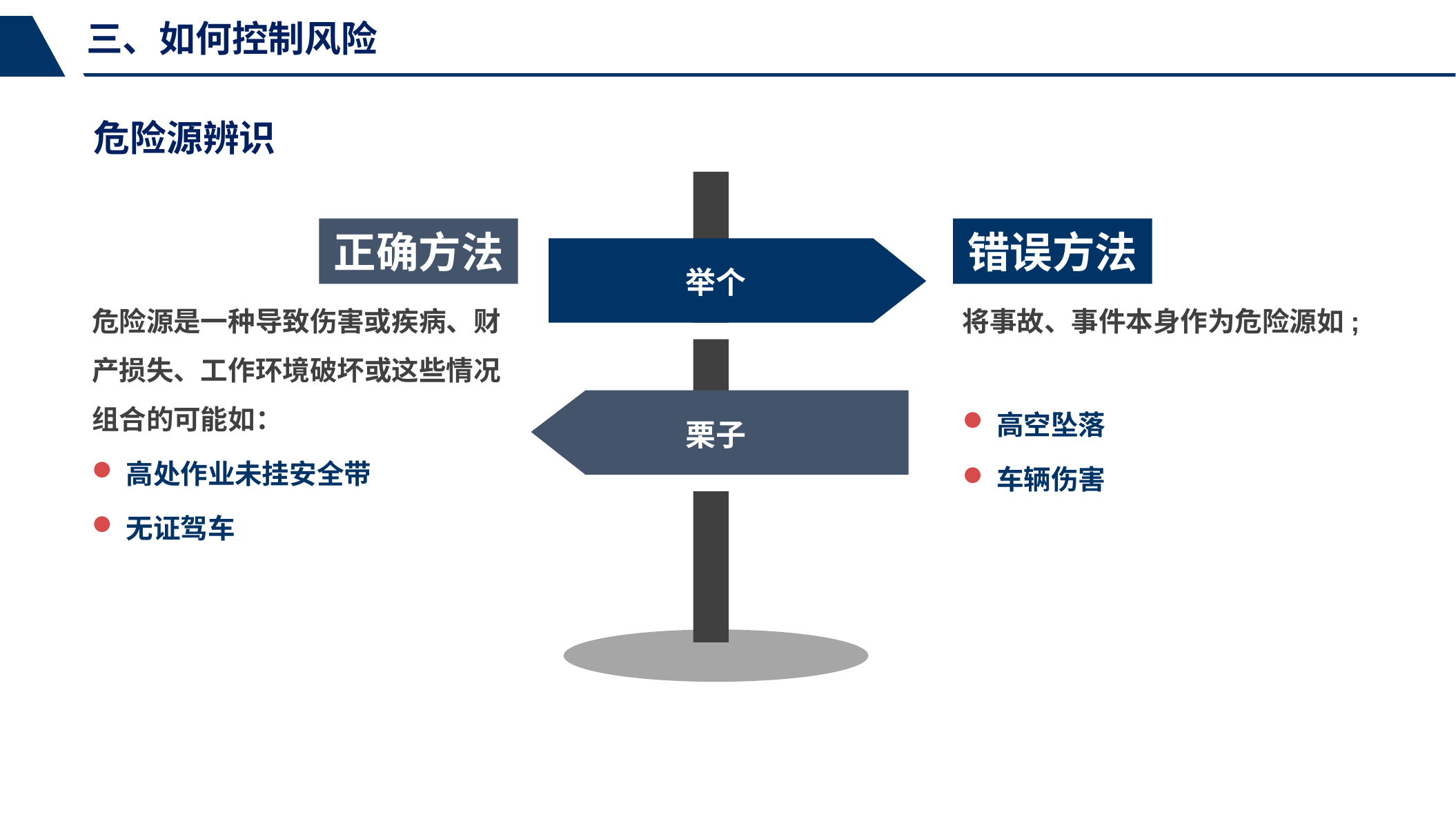

三、如何控制风险

危险源辨识

正确方法
错误方法
举个
危险源是一种导致伤害或疾病、财产损失、工作环境破坏或这些情况组合的可能如：
高处作业未挂安全带
无证驾车

将事故、事件本身作为危险源如;

高空坠落
车辆伤害
栗子